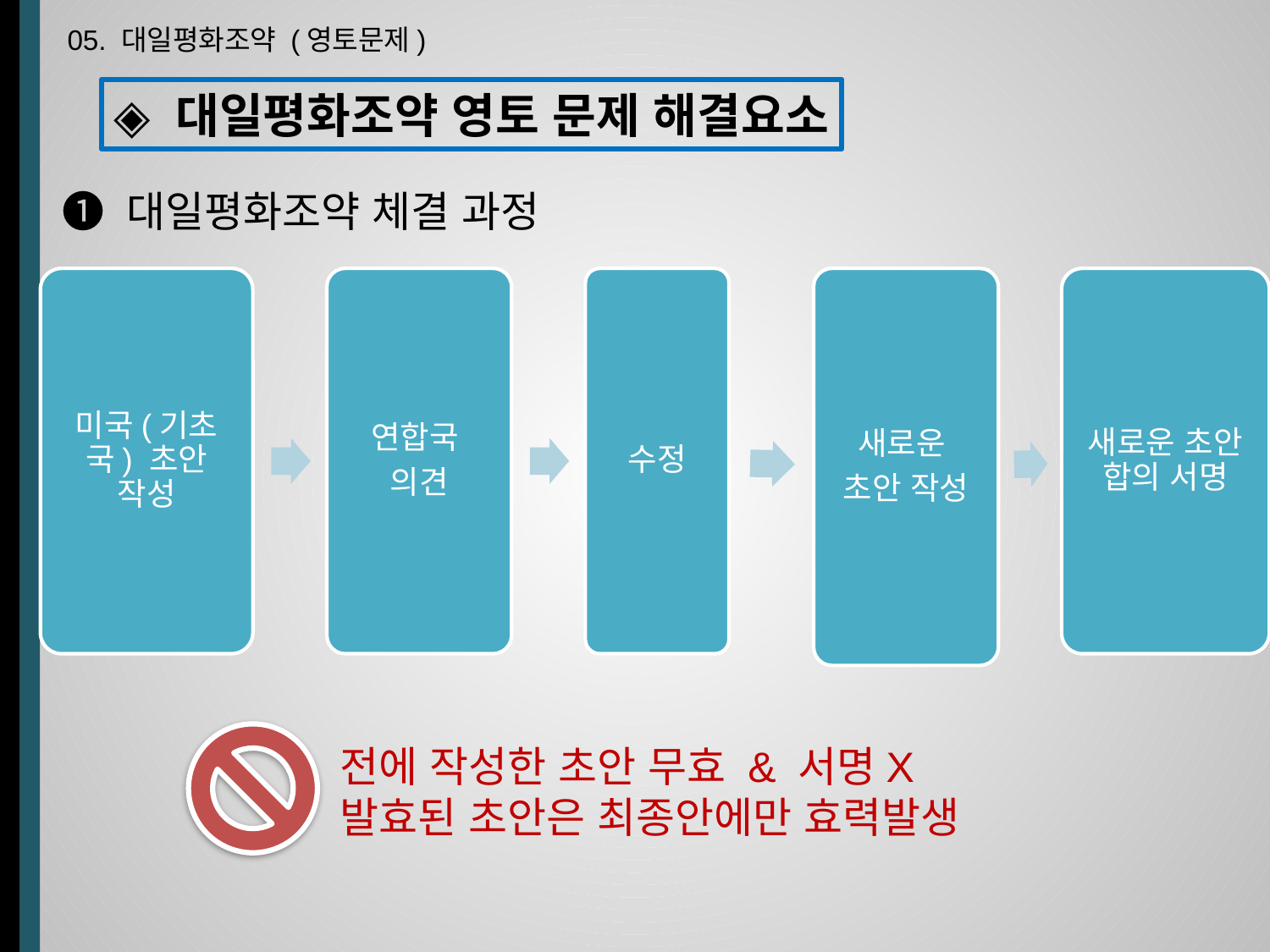

05. 대일평화조약 (영토문제)
◈ 대일평화조약 영토 문제 해결요소
미국(기초국) 초안 작성

연합국
의견

수정

새로운
초안 작성

새로운 초안 합의 서명
❶ 대일평화조약 체결 과정

전에 작성한 초안 무효 & 서명X
발효된 초안은 최종안에만 효력발생